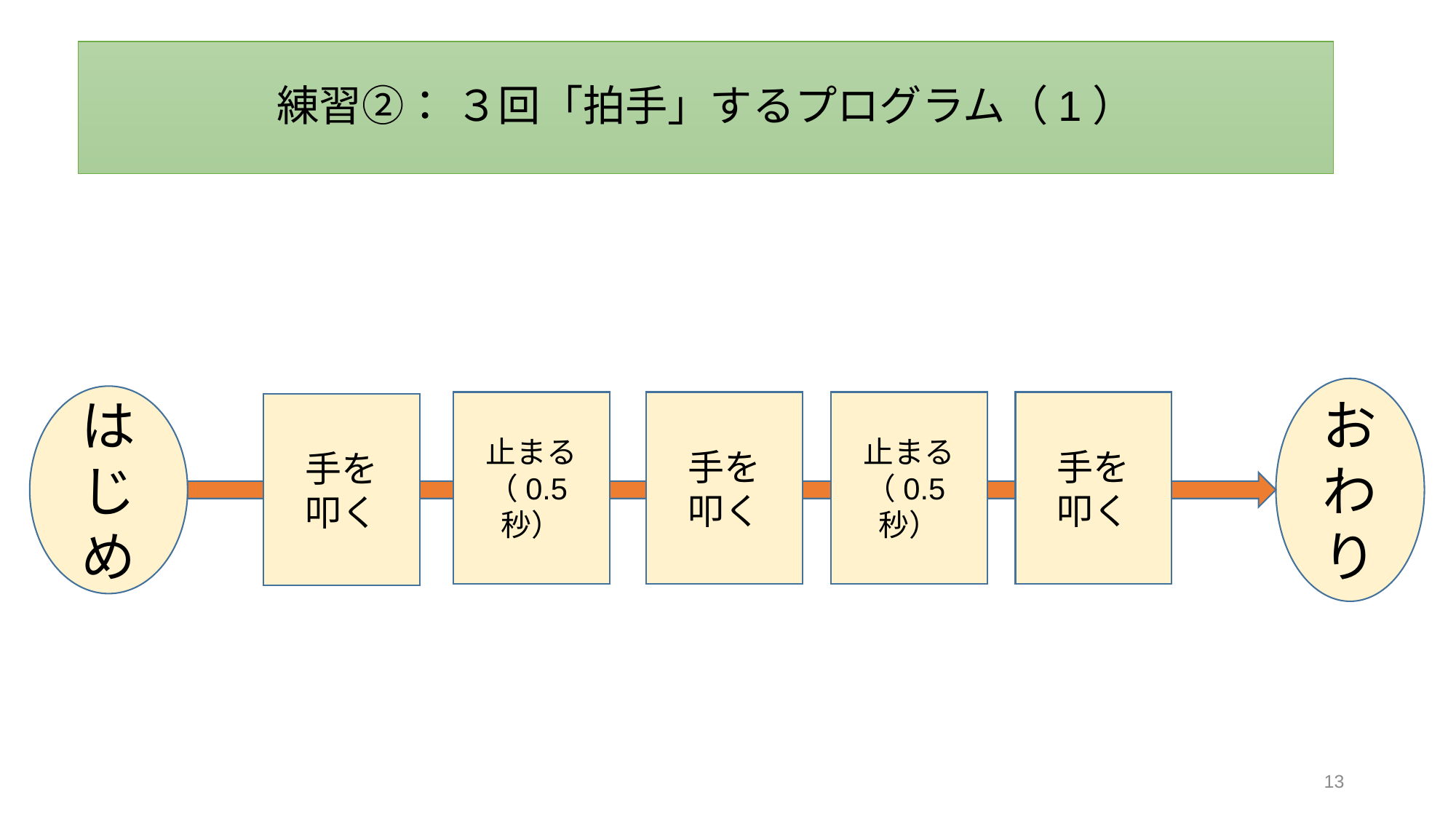

練習②： ３回「拍手」するプログラム（1）
おわり
はじめ
止まる
（0.5秒）
手を
叩く
止まる
（0.5秒）
手を
叩く
手を
叩く

13